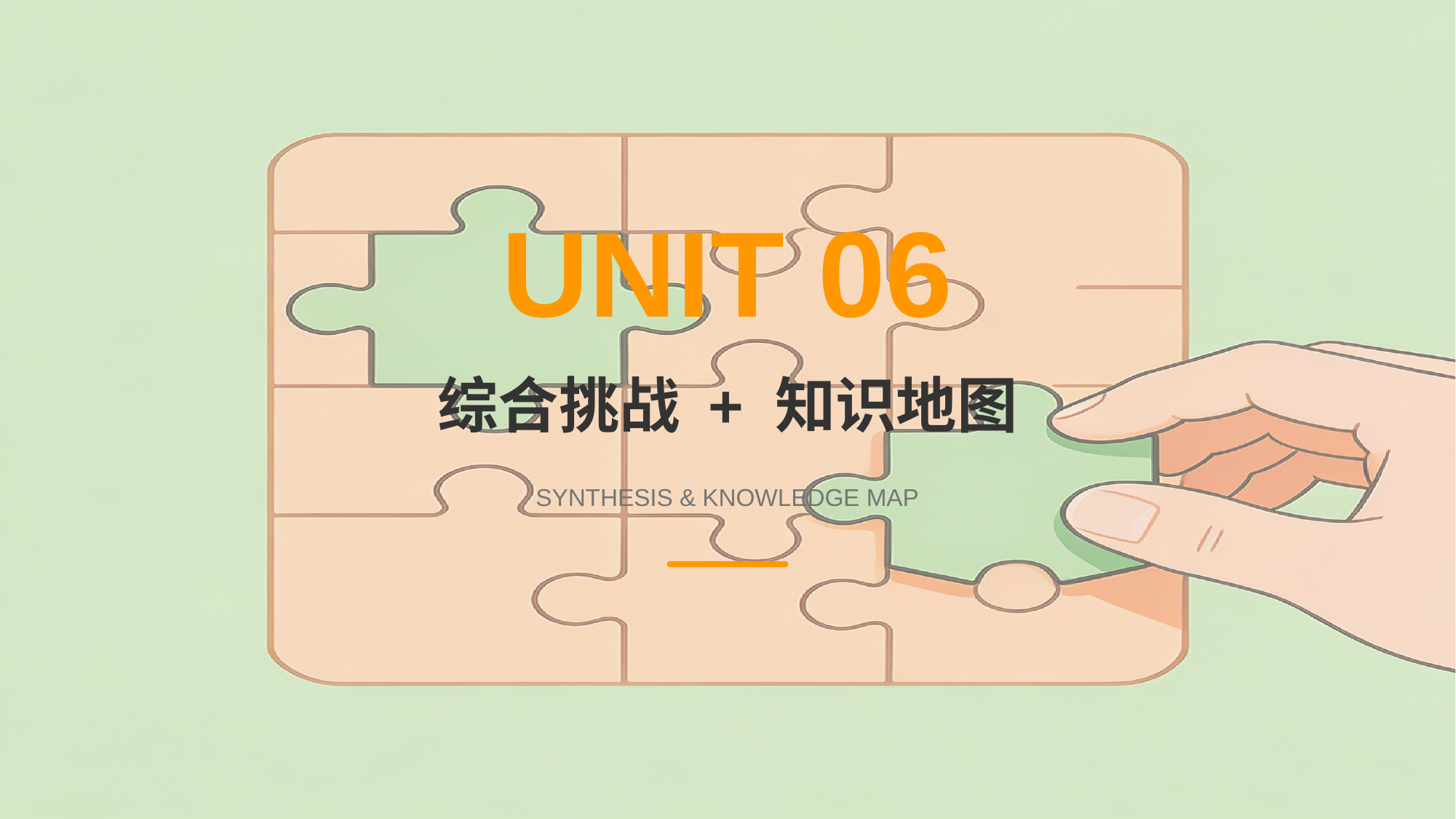

UNIT 06
综合挑战 + 知识地图
SYNTHESIS & KNOWLEDGE MAP